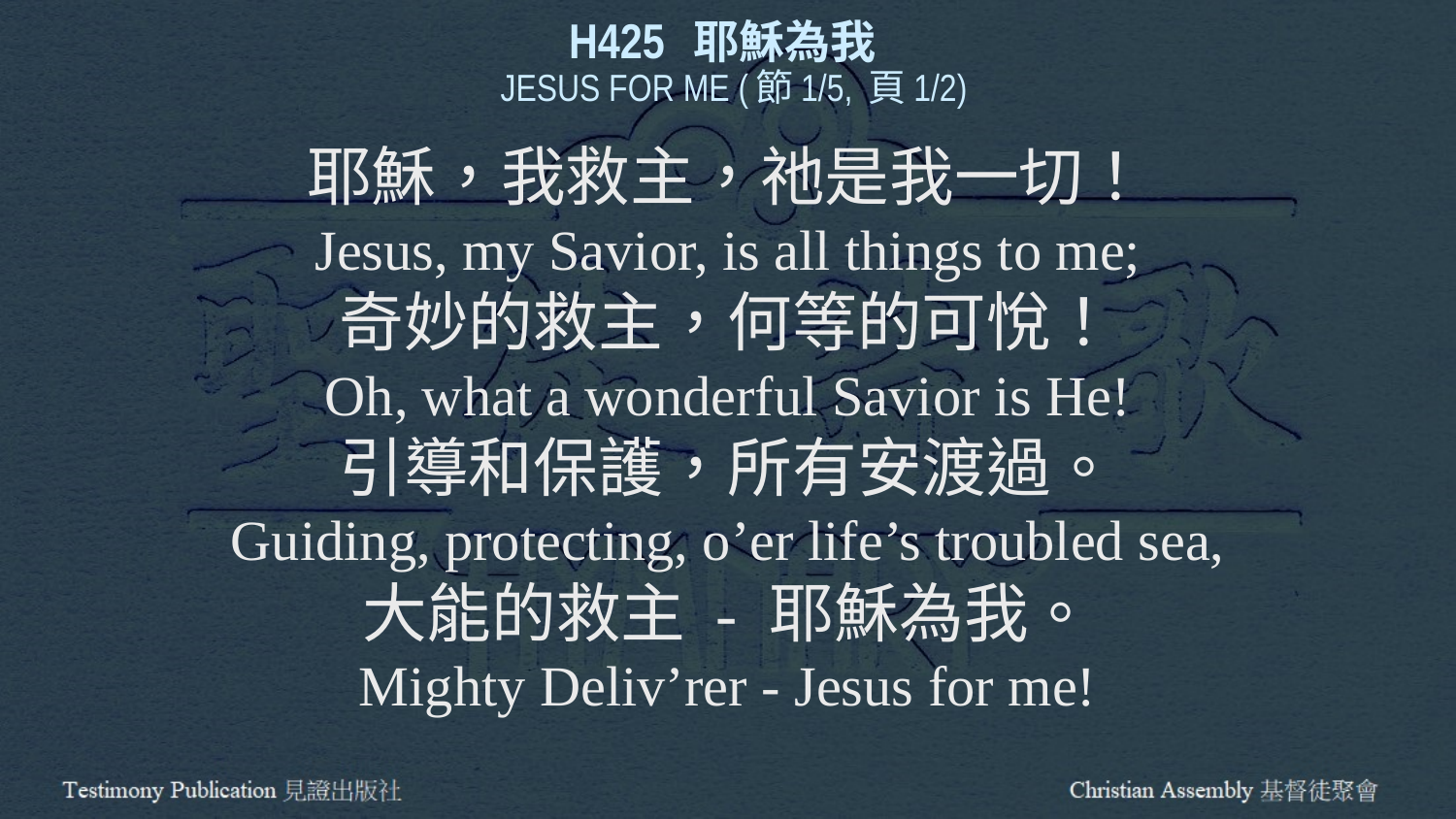

H425  耶穌為我
 JESUS FOR ME (節1/5, 頁1/2)
耶穌，我救主，祂是我一切！
Jesus, my Savior, is all things to me;
奇妙的救主，何等的可悅！
Oh, what a wonderful Savior is He!
引導和保護，所有安渡過。
Guiding, protecting, o’er life’s troubled sea,
大能的救主 - 耶穌為我。
Mighty Deliv’rer - Jesus for me!